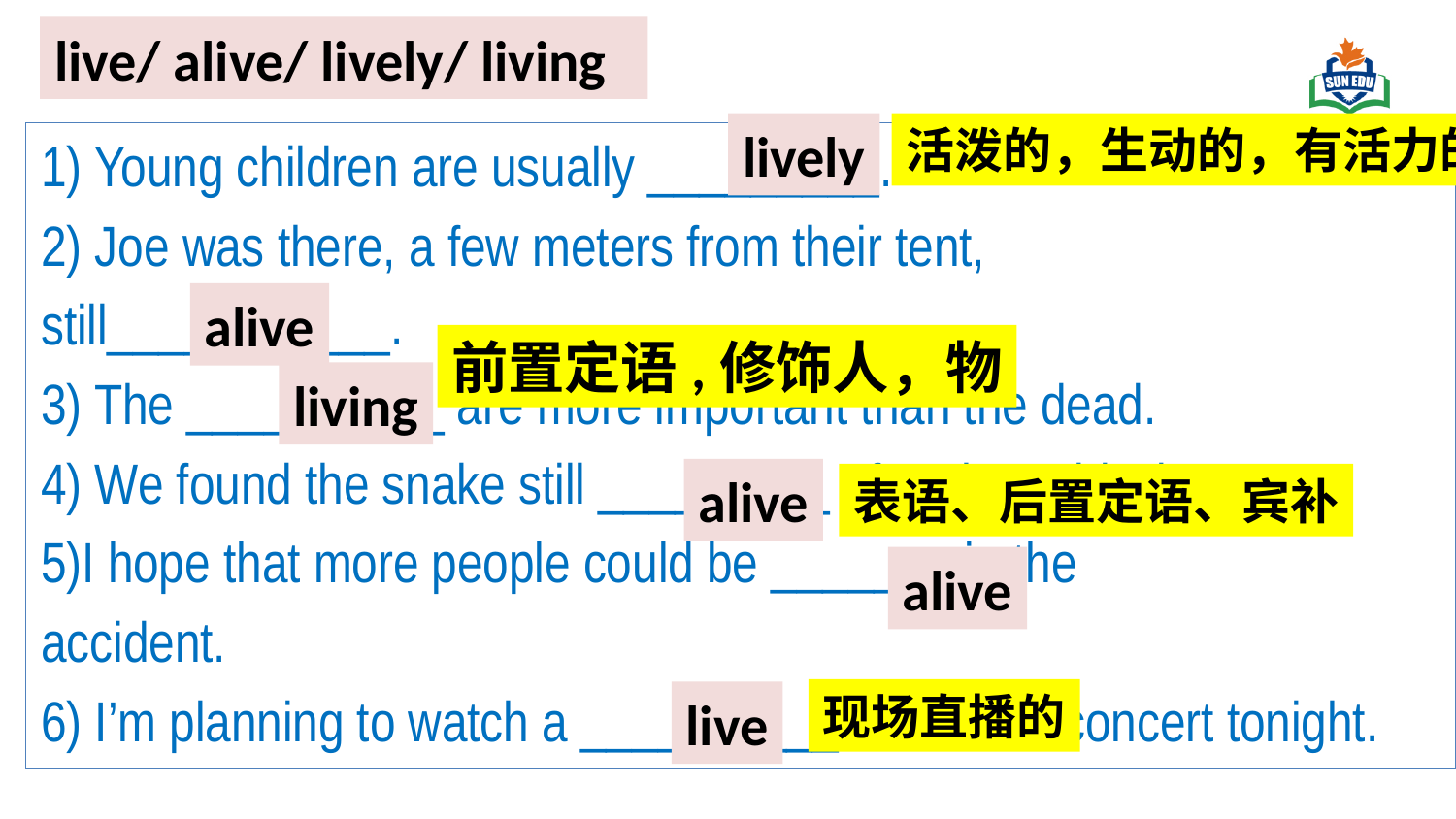

live/ alive/ lively/ living
lively
活泼的，生动的，有活力的
1) Young children are usually _________.
2) Joe was there, a few meters from their tent,
still___________.
3) The __________ are more important than the dead.
4) We found the snake still _________ after the cold winter.
5)I hope that more people could be _______ in the
accident.
6) I’m planning to watch a __________ show of a concert tonight.
alive
前置定语,修饰人，物
living
alive
表语、后置定语、宾补
alive
现场直播的
live